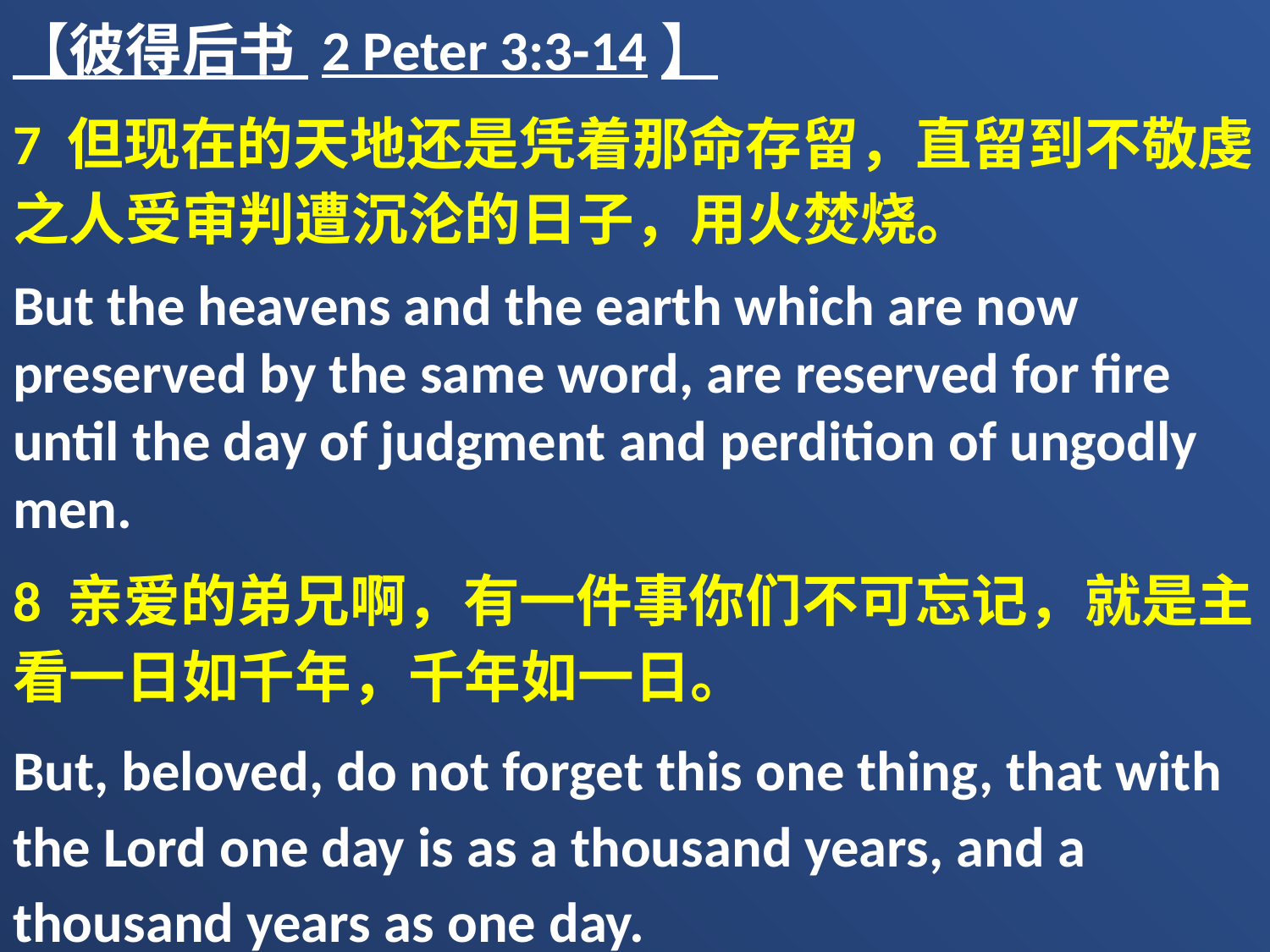

【彼得后书 2 Peter 3:3-14】
7 但现在的天地还是凭着那命存留，直留到不敬虔之人受审判遭沉沦的日子，用火焚烧。
But the heavens and the earth which are now preserved by the same word, are reserved for fire until the day of judgment and perdition of ungodly men.
8 亲爱的弟兄啊，有一件事你们不可忘记，就是主看一日如千年，千年如一日。
But, beloved, do not forget this one thing, that with the Lord one day is as a thousand years, and a thousand years as one day.